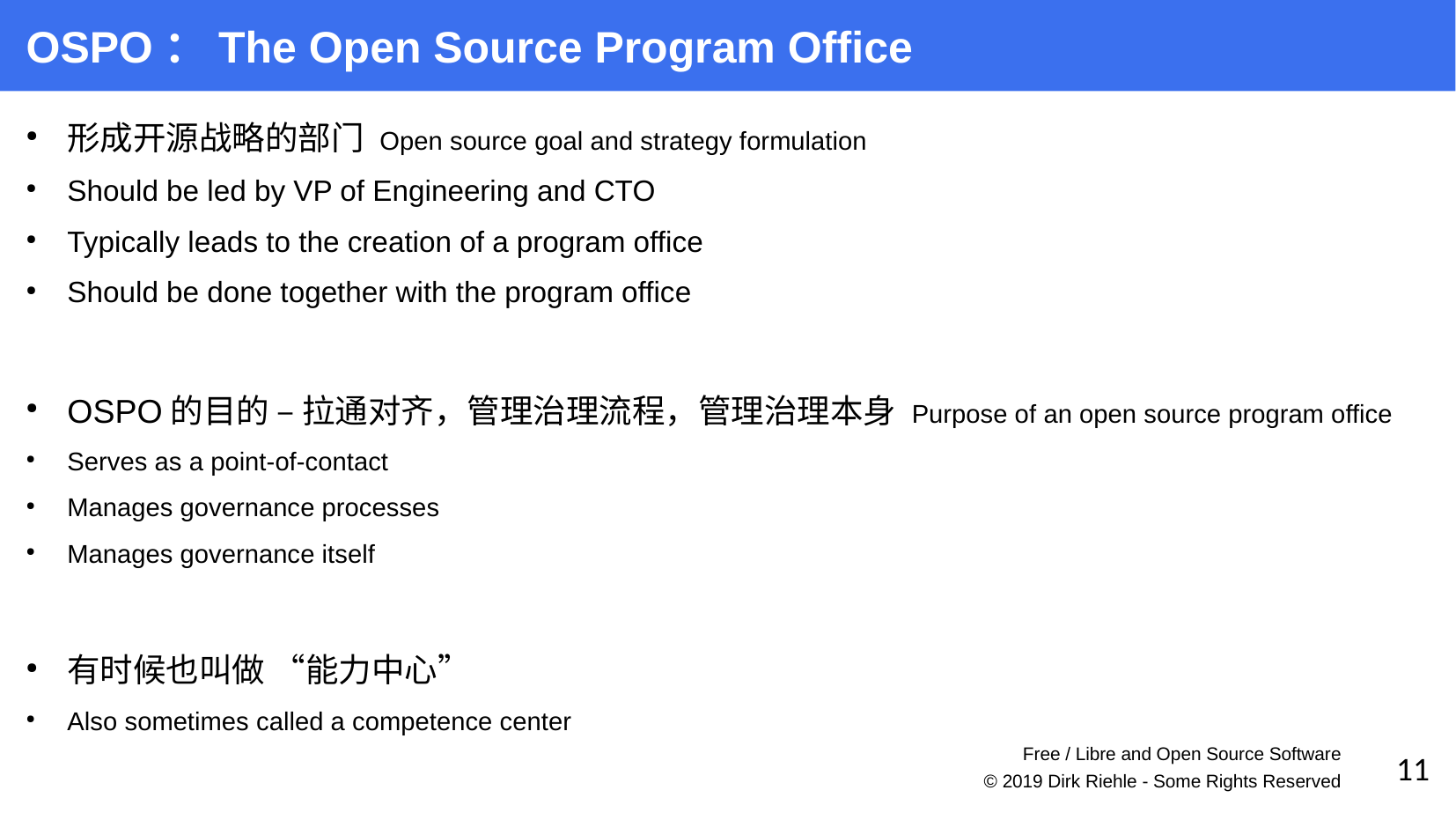

OSPO：The Open Source Program Office
形成开源战略的部门 Open source goal and strategy formulation
Should be led by VP of Engineering and CTO
Typically leads to the creation of a program office
Should be done together with the program office

OSPO的目的 – 拉通对齐，管理治理流程，管理治理本身 Purpose of an open source program office
Serves as a point-of-contact
Manages governance processes
Manages governance itself

有时候也叫做 “能力中心”
Also sometimes called a competence center
Free / Libre and Open Source Software
11
© 2019 Dirk Riehle - Some Rights Reserved